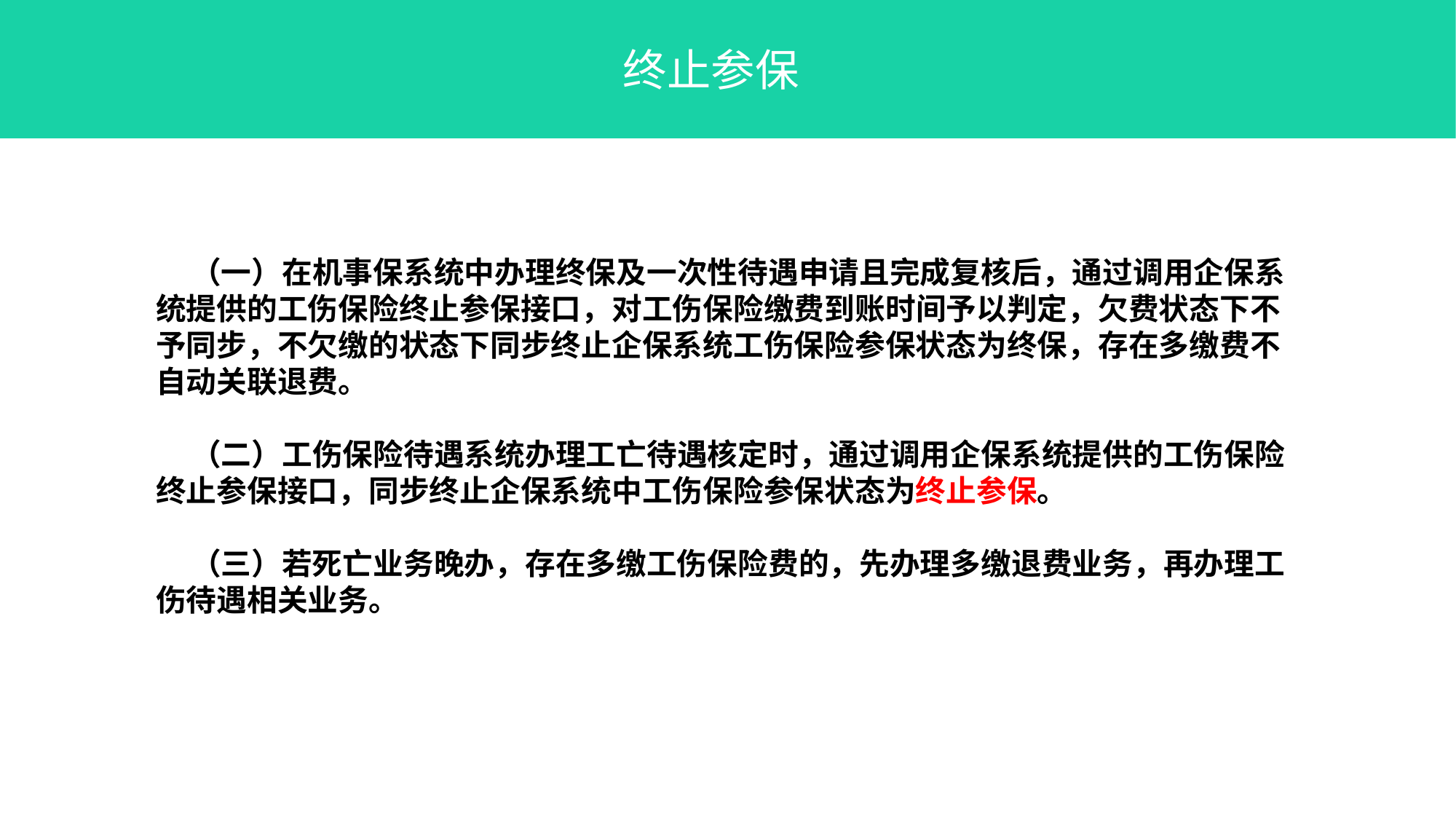

终止参保
    （一）在机事保系统中办理终保及一次性待遇申请且完成复核后，通过调用企保系统提供的工伤保险终止参保接口，对工伤保险缴费到账时间予以判定，欠费状态下不予同步，不欠缴的状态下同步终止企保系统工伤保险参保状态为终保，存在多缴费不自动关联退费。

    （二）工伤保险待遇系统办理工亡待遇核定时，通过调用企保系统提供的工伤保险终止参保接口，同步终止企保系统中工伤保险参保状态为终止参保。

    （三）若死亡业务晚办，存在多缴工伤保险费的，先办理多缴退费业务，再办理工伤待遇相关业务。